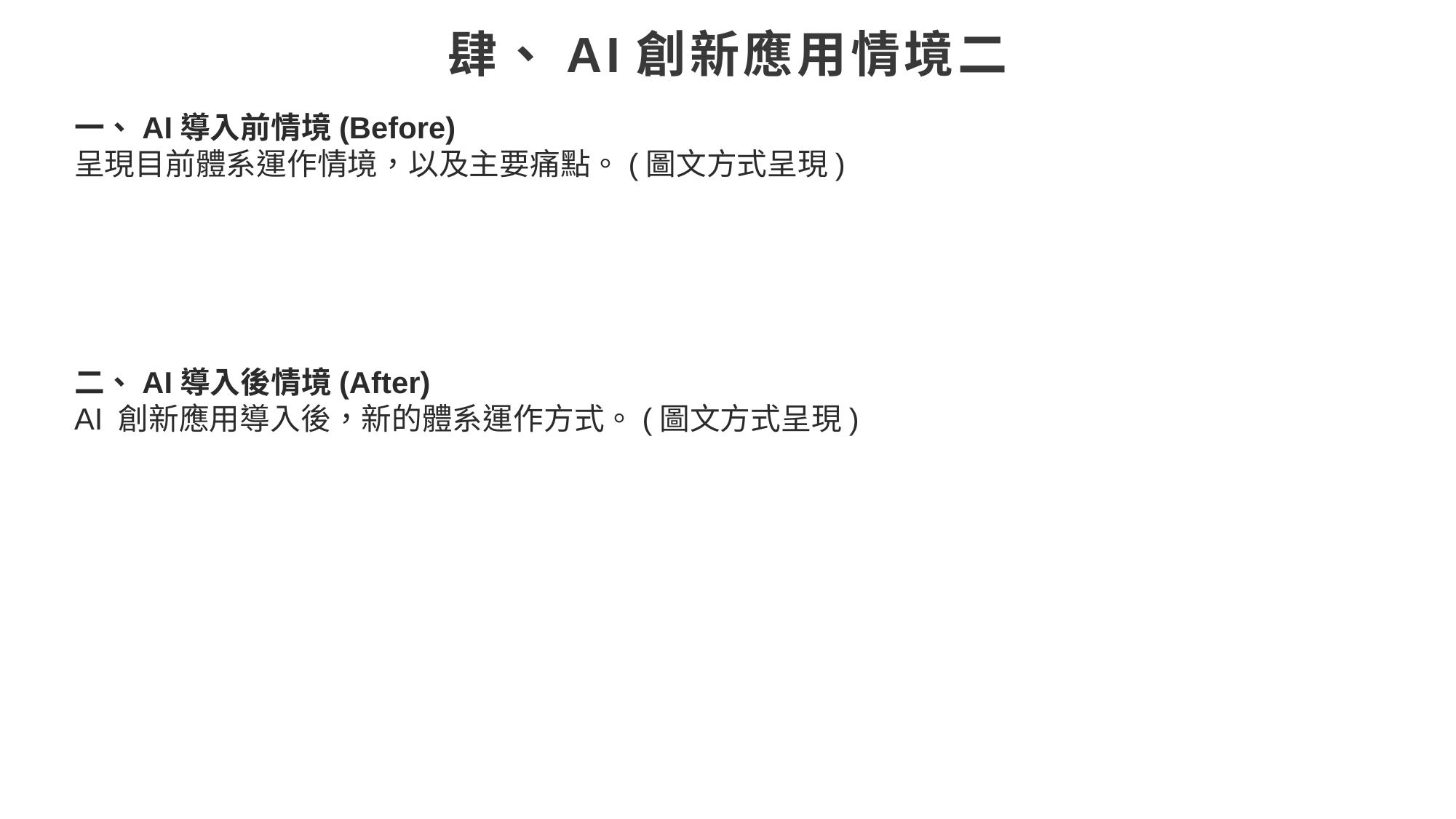

# 肆、AI創新應用情境二
一、AI導入前情境(Before)
呈現目前體系運作情境，以及主要痛點。(圖文方式呈現)

二、AI導入後情境(After)
AI 創新應用導入後，新的體系運作方式。(圖文方式呈現)